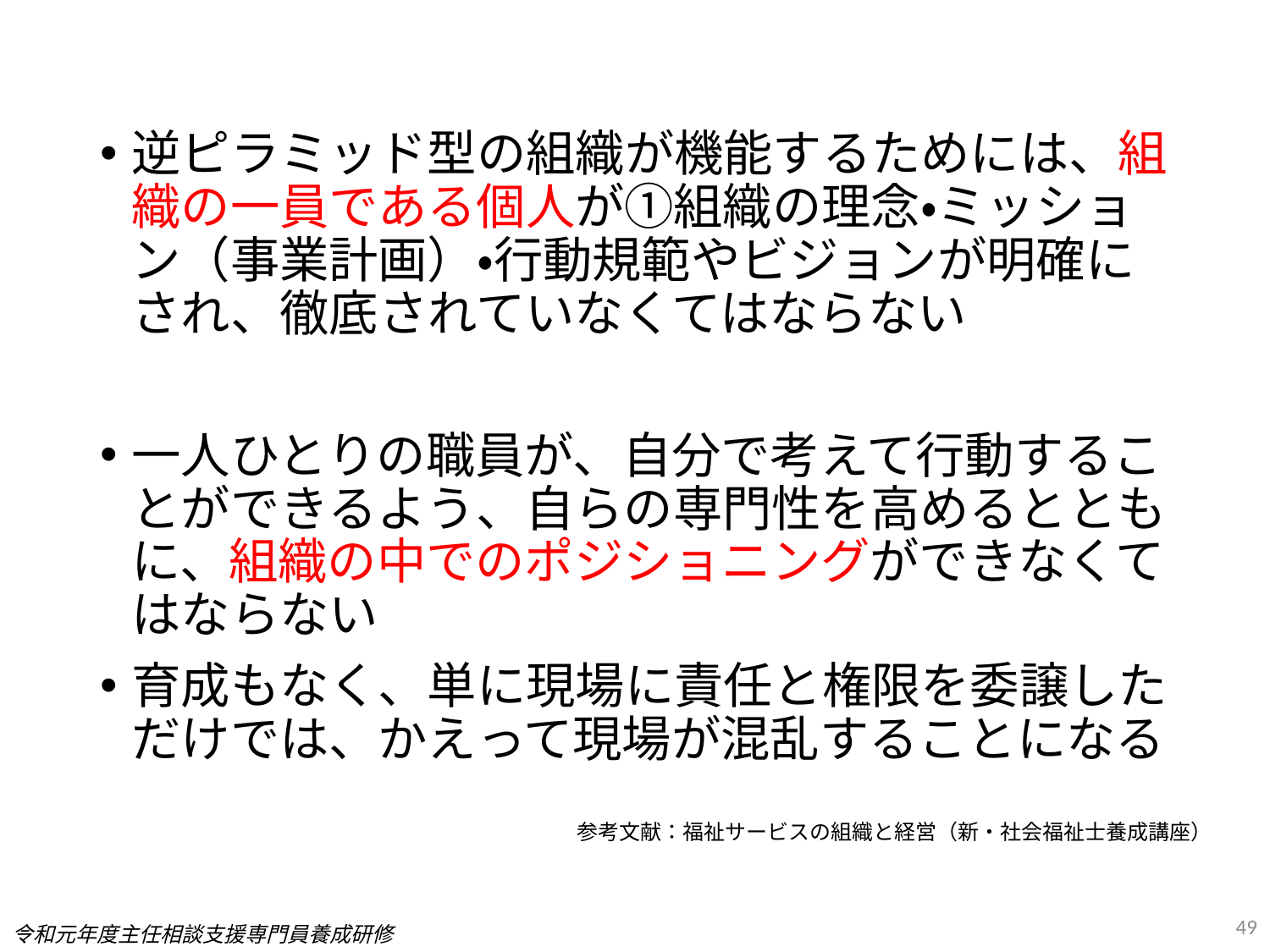

逆ピラミッド型の組織が機能するためには、組織の一員である個人が①組織の理念・ミッション（事業計画）・行動規範やビジョンが明確にされ、徹底されていなくてはならない

一人ひとりの職員が、自分で考えて行動することができるよう、自らの専門性を高めるとともに、組織の中でのポジショニングができなくてはならない
育成もなく、単に現場に責任と権限を委譲しただけでは、かえって現場が混乱することになる
参考文献：福祉サービスの組織と経営（新・社会福祉士養成講座）
49
令和元年度主任相談支援専門員養成研修